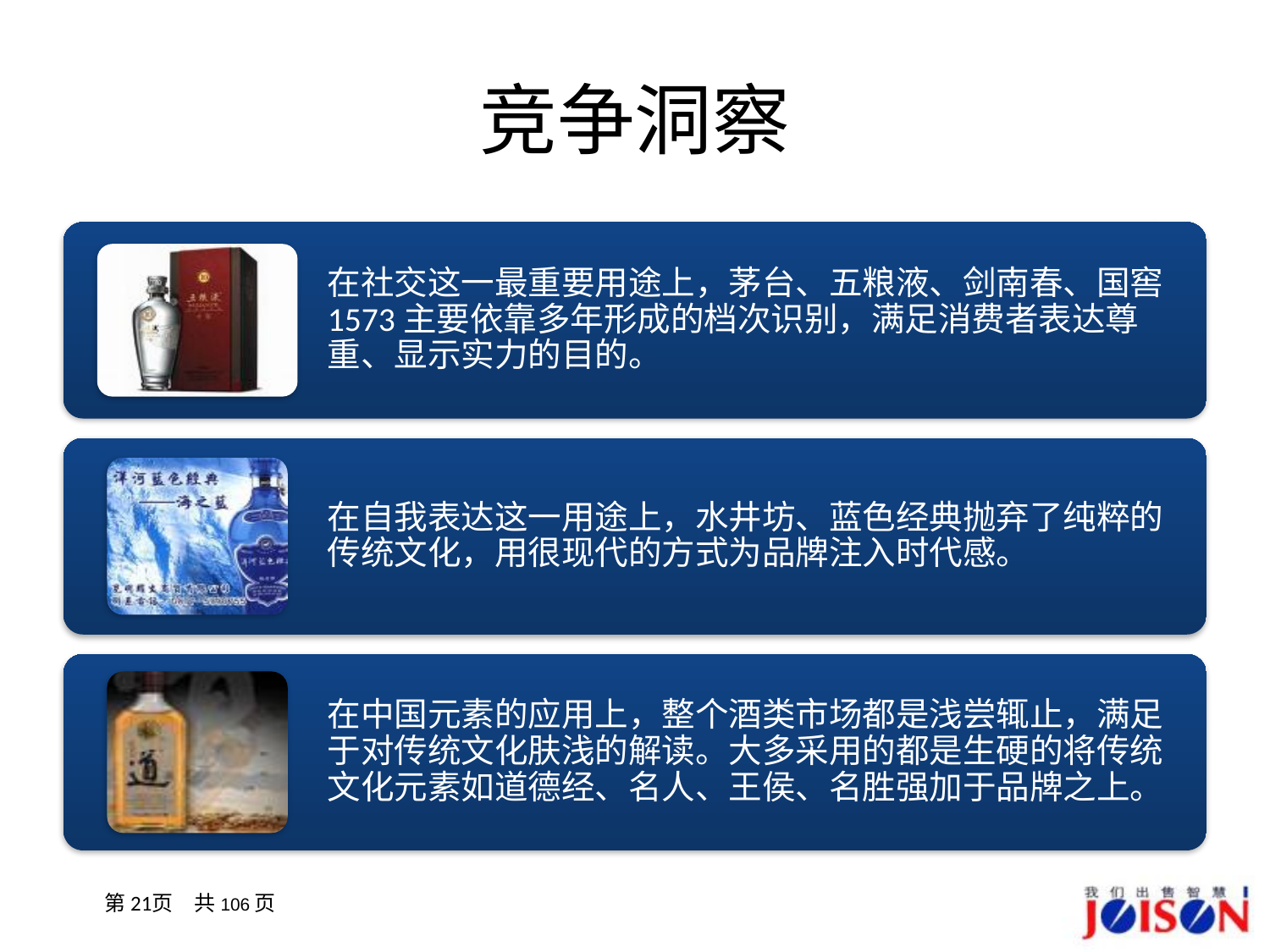

# 竞争洞察
在社交这一最重要用途上，茅台、五粮液、剑南春、国窖1573主要依靠多年形成的档次识别，满足消费者表达尊重、显示实力的目的。
在自我表达这一用途上，水井坊、蓝色经典抛弃了纯粹的传统文化，用很现代的方式为品牌注入时代感。
在中国元素的应用上，整个酒类市场都是浅尝辄止，满足于对传统文化肤浅的解读。大多采用的都是生硬的将传统文化元素如道德经、名人、王侯、名胜强加于品牌之上。